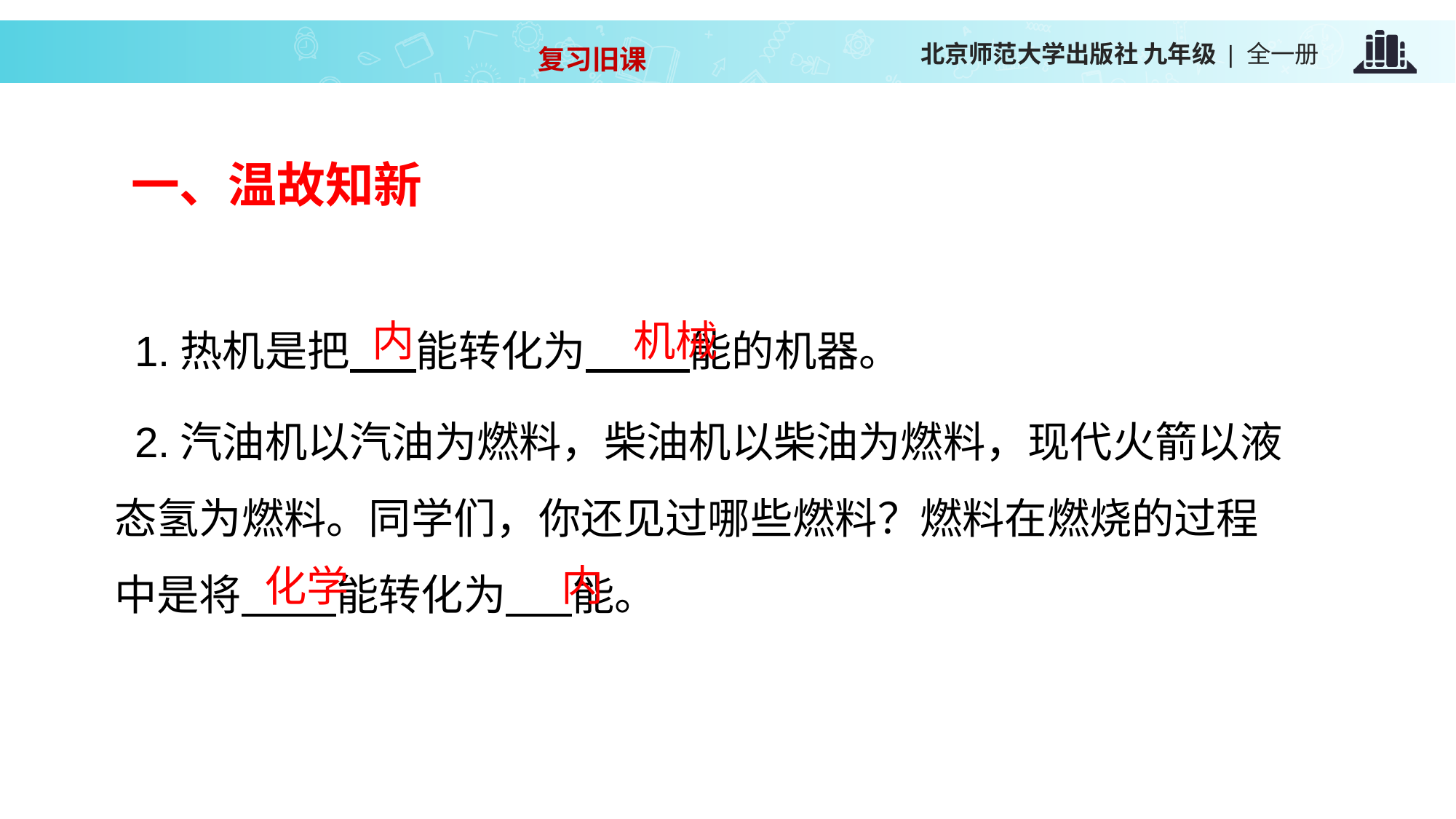

复习旧课
一、温故知新
    1.热机是把       能转化为           能的机器。
    2.汽油机以汽油为燃料，柴油机以柴油为燃料，现代火箭以液态氢为燃料。同学们，你还见过哪些燃料？燃料在燃烧的过程中是将          能转化为       能。
内
机械
内
化学